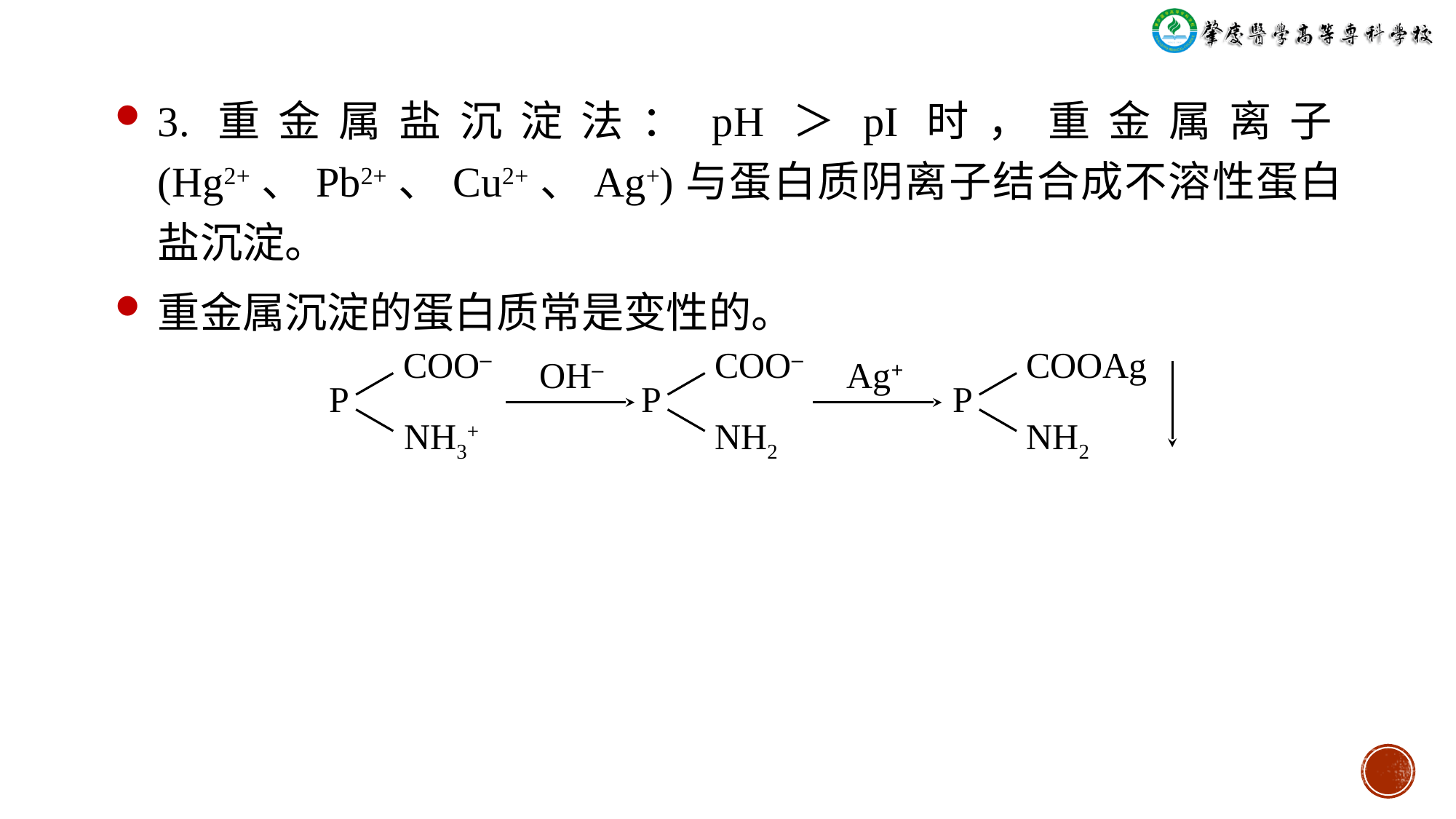

3.重金属盐沉淀法：pH＞pI时，重金属离子(Hg2+、Pb2+、Cu2+、Ag+)与蛋白质阴离子结合成不溶性蛋白盐沉淀。
重金属沉淀的蛋白质常是变性的。
COO‒
P
NH3+
COO‒
P
NH2
COOAg
P
NH2
OH‒
Ag+